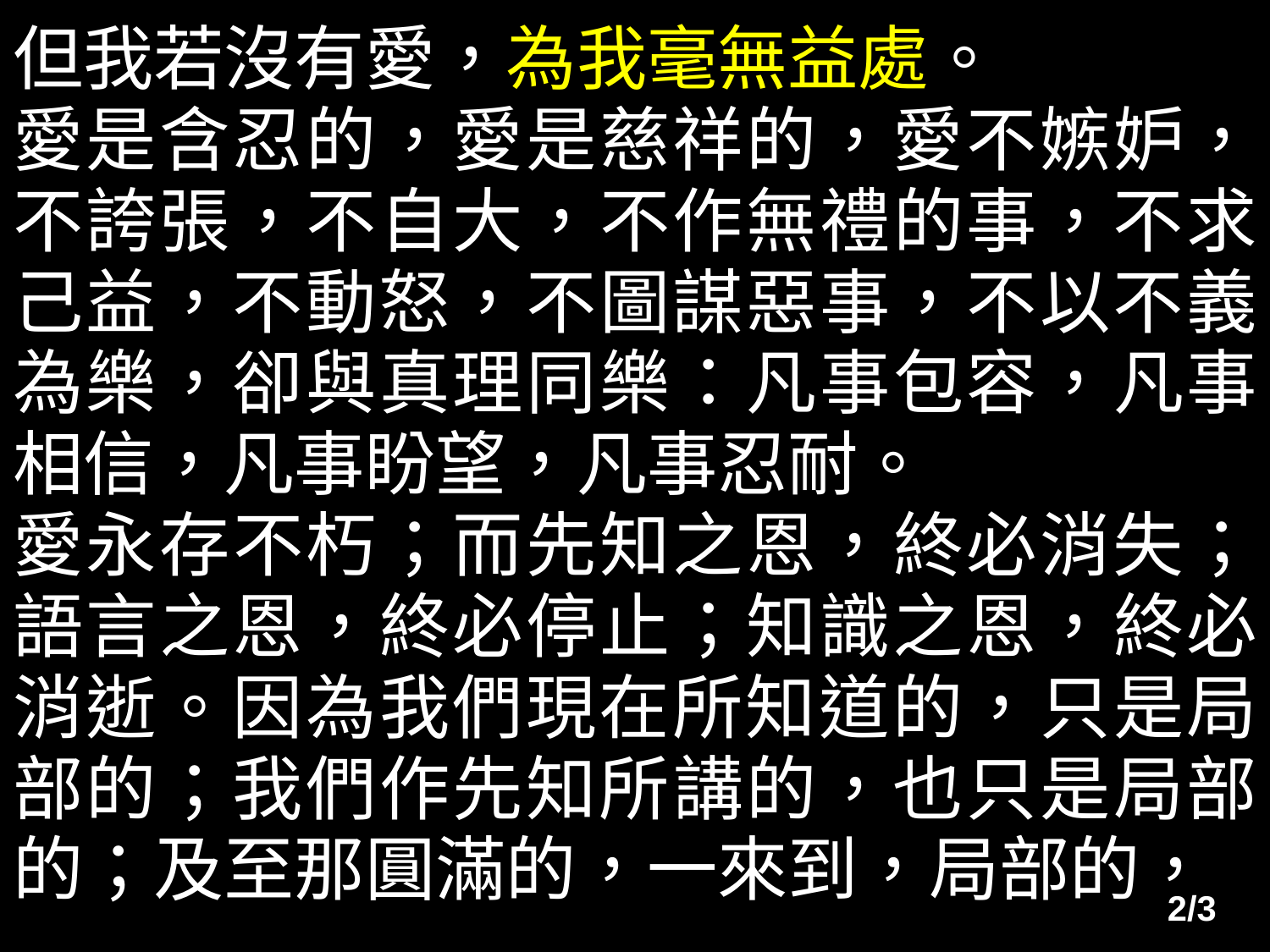

但我若沒有愛，為我毫無益處。
愛是含忍的，愛是慈祥的，愛不嫉妒，不誇張，不自大，不作無禮的事，不求己益，不動怒，不圖謀惡事，不以不義為樂，卻與真理同樂：凡事包容，凡事相信，凡事盼望，凡事忍耐。
愛永存不朽；而先知之恩，終必消失；語言之恩，終必停止；知識之恩，終必消逝。因為我們現在所知道的，只是局部的；我們作先知所講的，也只是局部的；及至那圓滿的，一來到，局部的，
2/3